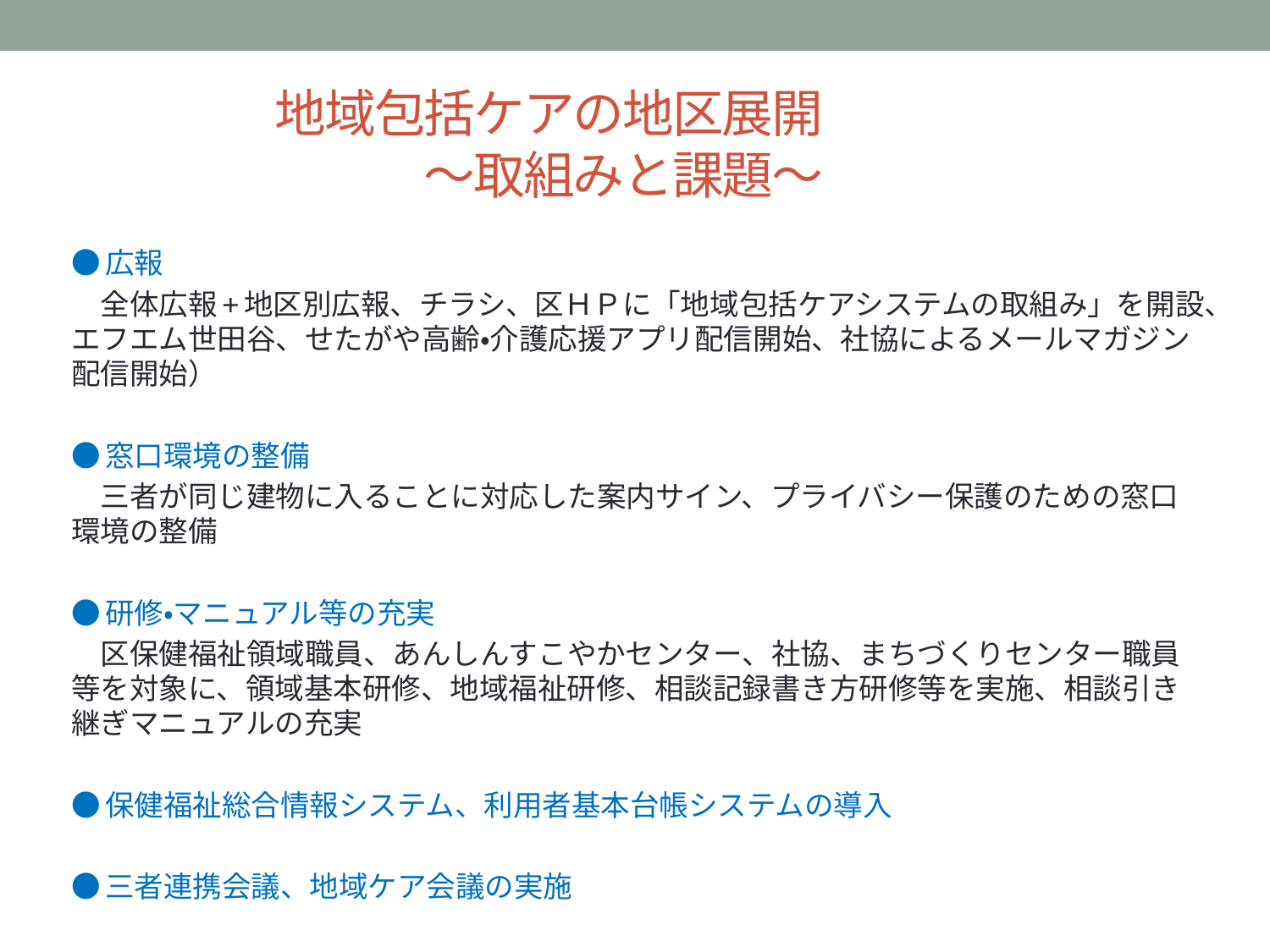

# 地域包括ケアの地区展開 　　　　　　　～取組みと課題～
●広報
　全体広報+地区別広報、チラシ、区ＨＰに「地域包括ケアシステムの取組み」を開設、エフエム世田谷、せたがや高齢・介護応援アプリ配信開始、社協によるメールマガジン配信開始）

●窓口環境の整備
　三者が同じ建物に入ることに対応した案内サイン、プライバシー保護のための窓口環境の整備

●研修・マニュアル等の充実
　区保健福祉領域職員、あんしんすこやかセンター、社協、まちづくりセンター職員等を対象に、領域基本研修、地域福祉研修、相談記録書き方研修等を実施、相談引き継ぎマニュアルの充実

●保健福祉総合情報システム、利用者基本台帳システムの導入

●三者連携会議、地域ケア会議の実施